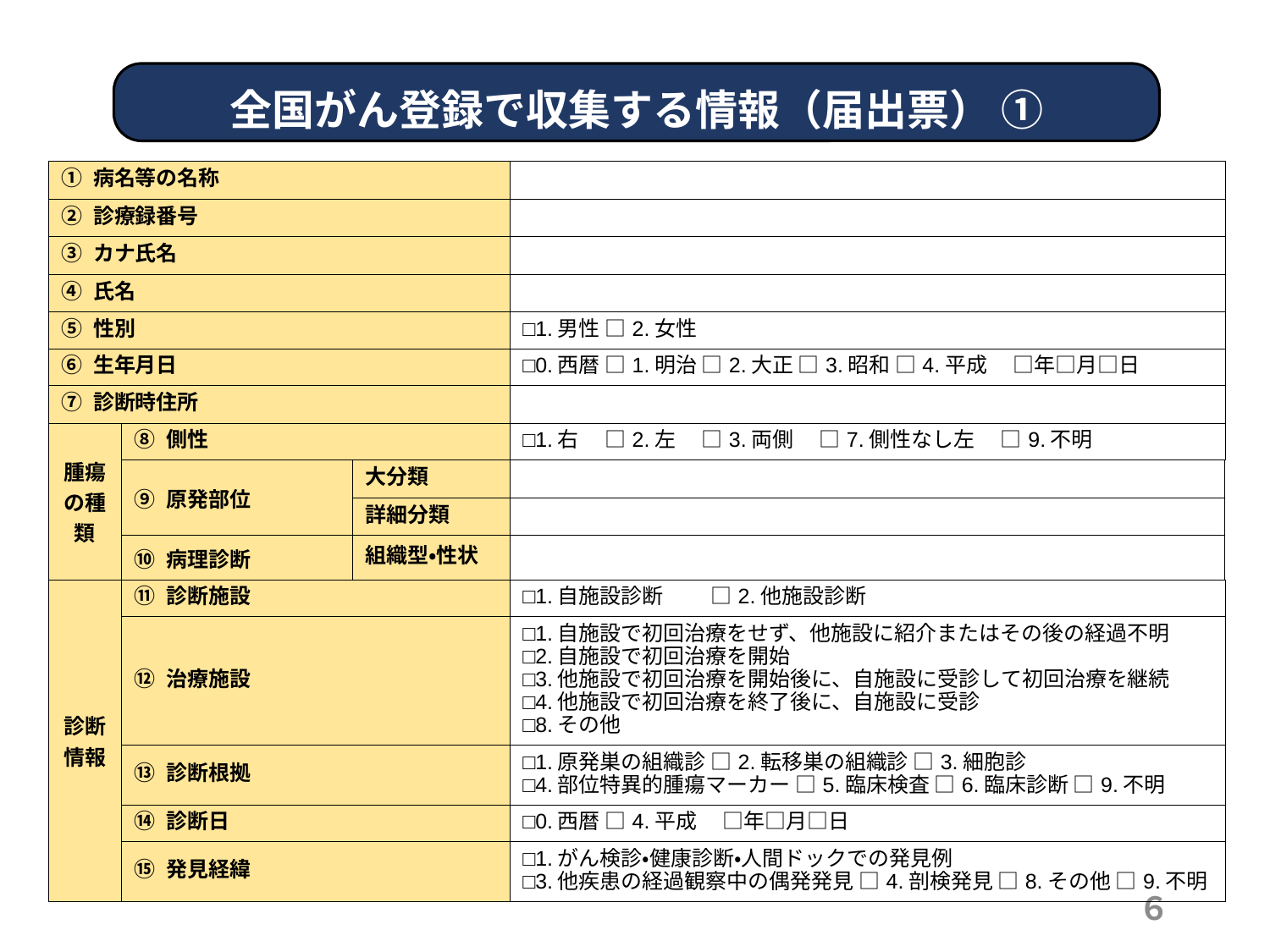

全国がん登録で収集する情報（届出票） ①
| ① 病名等の名称 |  |  |  |
| --- | --- | --- | --- |
| ② 診療録番号 |  |  |  |
| ③ カナ氏名 |  |  |  |
| ④ 氏名 |  |  |  |
| ⑤ 性別 |  |  | □1.男性 □2.女性 |
| ⑥ 生年月日 |  |  | □0.西暦 □1.明治 □2.大正 □3.昭和 □4.平成 　□年□月□日 |
| ⑦ 診断時住所 |  |  |  |
| 腫瘍の種類 | ⑧ 側性 |  | □1.右 　□2.左 　□3.両側 　□7.側性なし左 　□9.不明 |
|  | ⑨ 原発部位 | 大分類 |  |
|  |  | 詳細分類 |  |
|  | ⑩ 病理診断 | 組織型・性状 |  |
| 診断情報 | ⑪ 診断施設 |  | □1.自施設診断　　 □2.他施設診断 |
|  | ⑫ 治療施設 |  | □1.自施設で初回治療をせず、他施設に紹介またはその後の経過不明 □2.自施設で初回治療を開始 □3.他施設で初回治療を開始後に、自施設に受診して初回治療を継続 □4.他施設で初回治療を終了後に、自施設に受診 □8.その他 |
|  | ⑬ 診断根拠 |  | □1.原発巣の組織診 □2.転移巣の組織診 □3.細胞診 □4.部位特異的腫瘍マーカー □5.臨床検査 □6.臨床診断 □9.不明 |
|  | ⑭ 診断日 |  | □0.西暦 □4.平成 　□年□月□日 |
|  | ⑮ 発見経緯 |  | □1.がん検診・健康診断・人間ドックでの発見例 □3.他疾患の経過観察中の偶発発見 □4.剖検発見 □8.その他 □9.不明 |
６